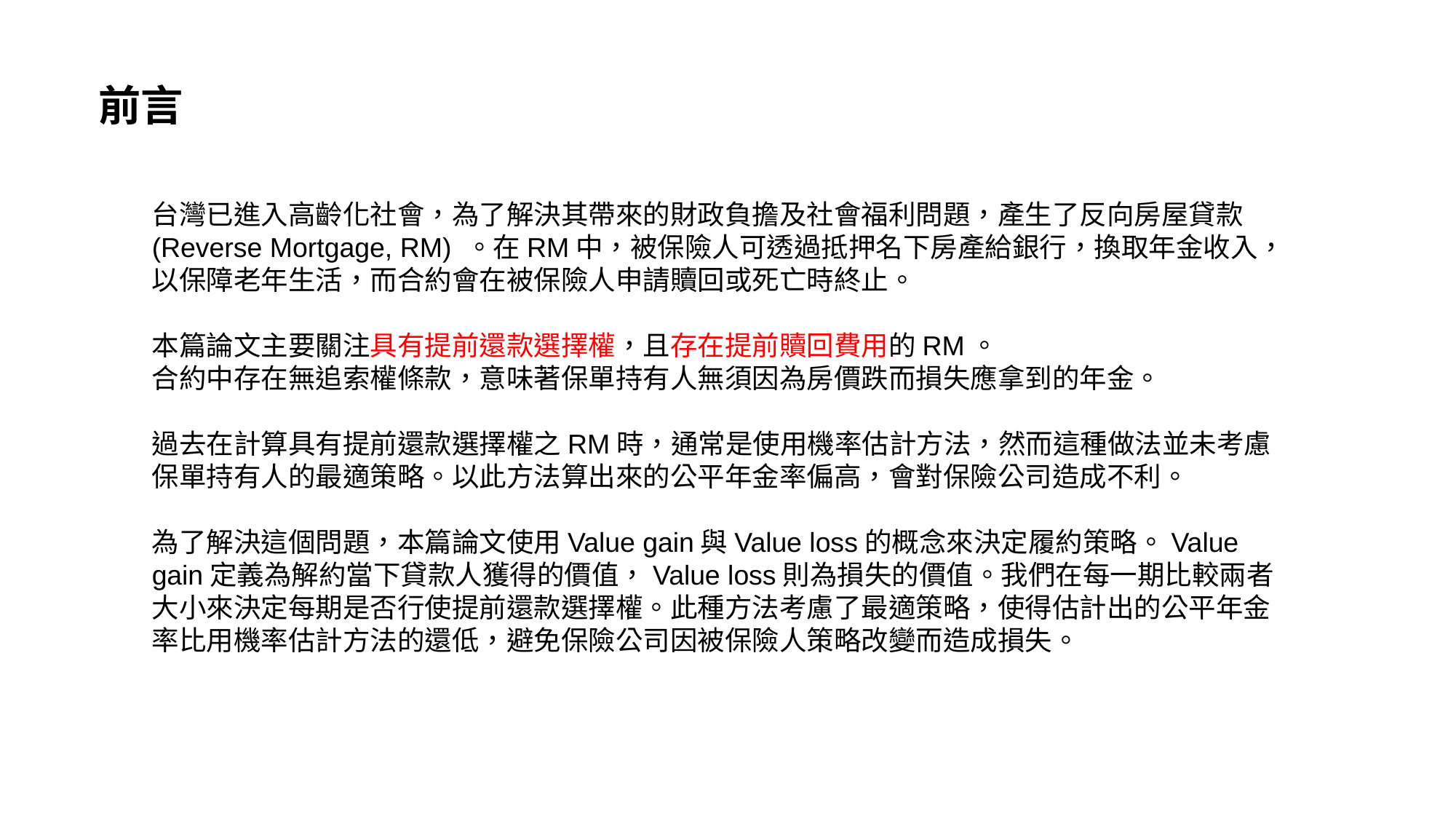

前言
台灣已進入高齡化社會，為了解決其帶來的財政負擔及社會福利問題，產生了反向房屋貸款(Reverse Mortgage, RM) 。在RM中，被保險人可透過抵押名下房產給銀行，換取年金收入，以保障老年生活，而合約會在被保險人申請贖回或死亡時終止。

本篇論文主要關注具有提前還款選擇權，且存在提前贖回費用的RM。
合約中存在無追索權條款，意味著保單持有人無須因為房價跌而損失應拿到的年金。

過去在計算具有提前還款選擇權之RM時，通常是使用機率估計方法，然而這種做法並未考慮保單持有人的最適策略。以此方法算出來的公平年金率偏高，會對保險公司造成不利。

為了解決這個問題，本篇論文使用Value gain與Value loss的概念來決定履約策略。Value gain定義為解約當下貸款人獲得的價值，Value loss則為損失的價值。我們在每一期比較兩者大小來決定每期是否行使提前還款選擇權。此種方法考慮了最適策略，使得估計出的公平年金率比用機率估計方法的還低，避免保險公司因被保險人策略改變而造成損失。